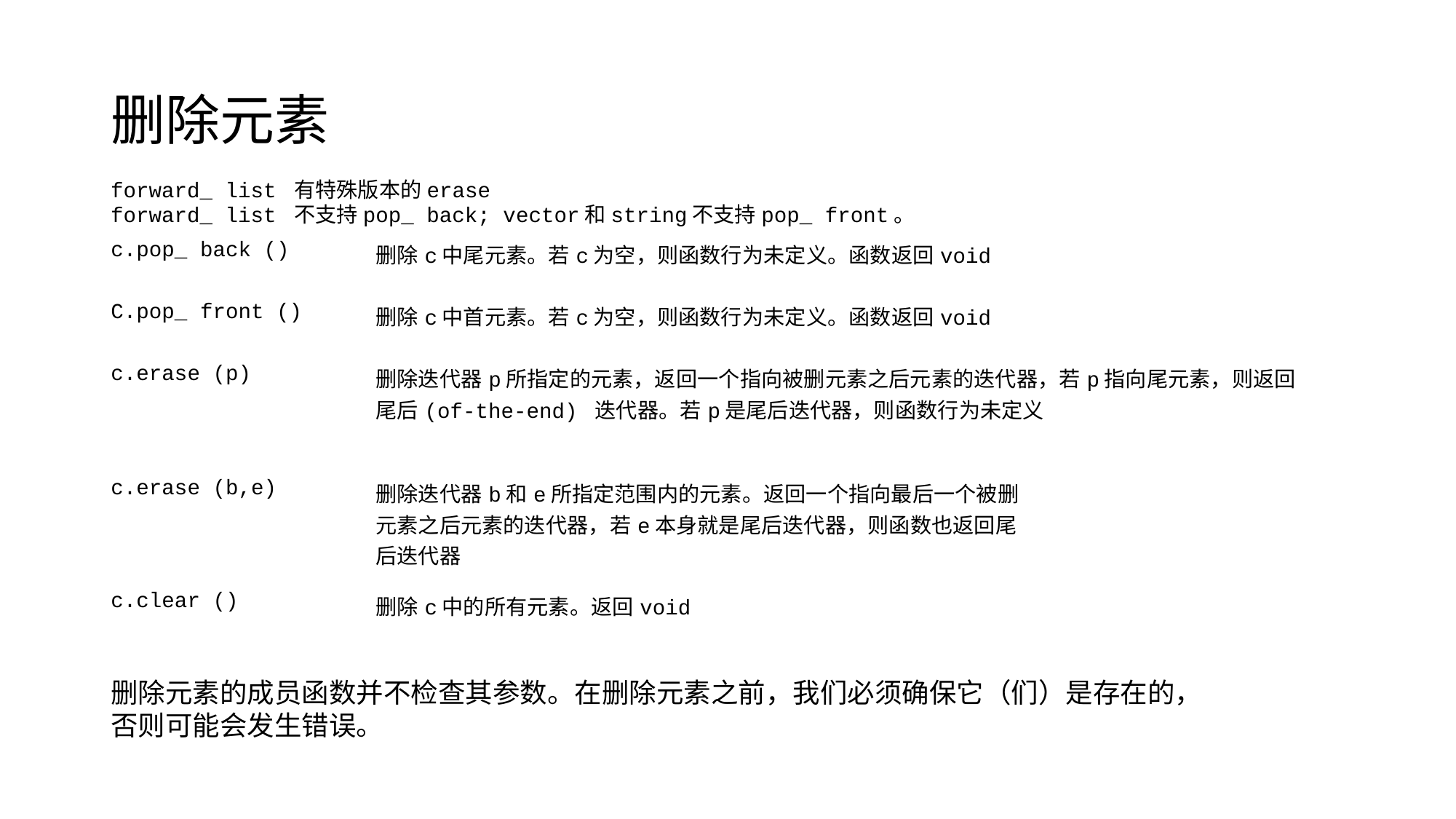

# 删除元素
forward_ list 有特殊版本的erase
forward_ list 不支持pop_ back; vector和string不支持pop_ front。
| c.pop\_ back () | 删除c中尾元素。若c为空，则函数行为未定义。函数返回void |
| --- | --- |
| C.pop\_ front () | 删除c中首元素。若c为空，则函数行为未定义。函数返回void |
| c.erase (p) | 删除迭代器p所指定的元素，返回一个指向被删元素之后元素的迭代器，若p指向尾元素，则返回尾后(of-the-end) 迭代器。若p是尾后迭代器，则函数行为未定义 |
| c.erase (b,e) | 删除迭代器b和e所指定范围内的元素。返回一个指向最后一个被删 元素之后元素的迭代器，若e本身就是尾后迭代器，则函数也返回尾 后迭代器 |
| c.clear () | 删除c中的所有元素。返回void |
删除元素的成员函数并不检查其参数。在删除元素之前，我们必须确保它（们）是存在的，否则可能会发生错误。